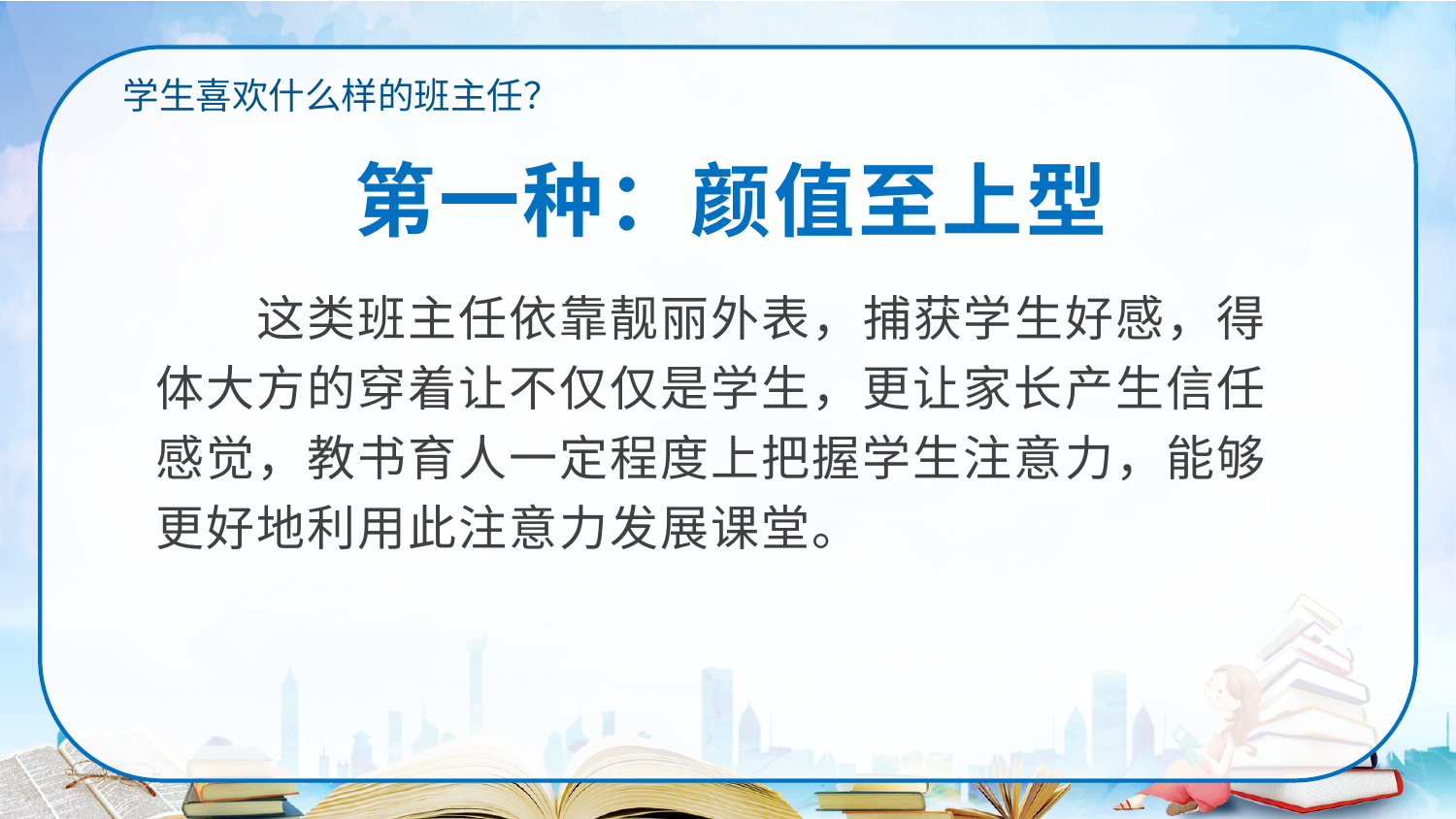

学生喜欢什么样的班主任？
第一种：颜值至上型
这类班主任依靠靓丽外表，捕获学生好感，得体大方的穿着让不仅仅是学生，更让家长产生信任感觉，教书育人一定程度上把握学生注意力，能够更好地利用此注意力发展课堂。